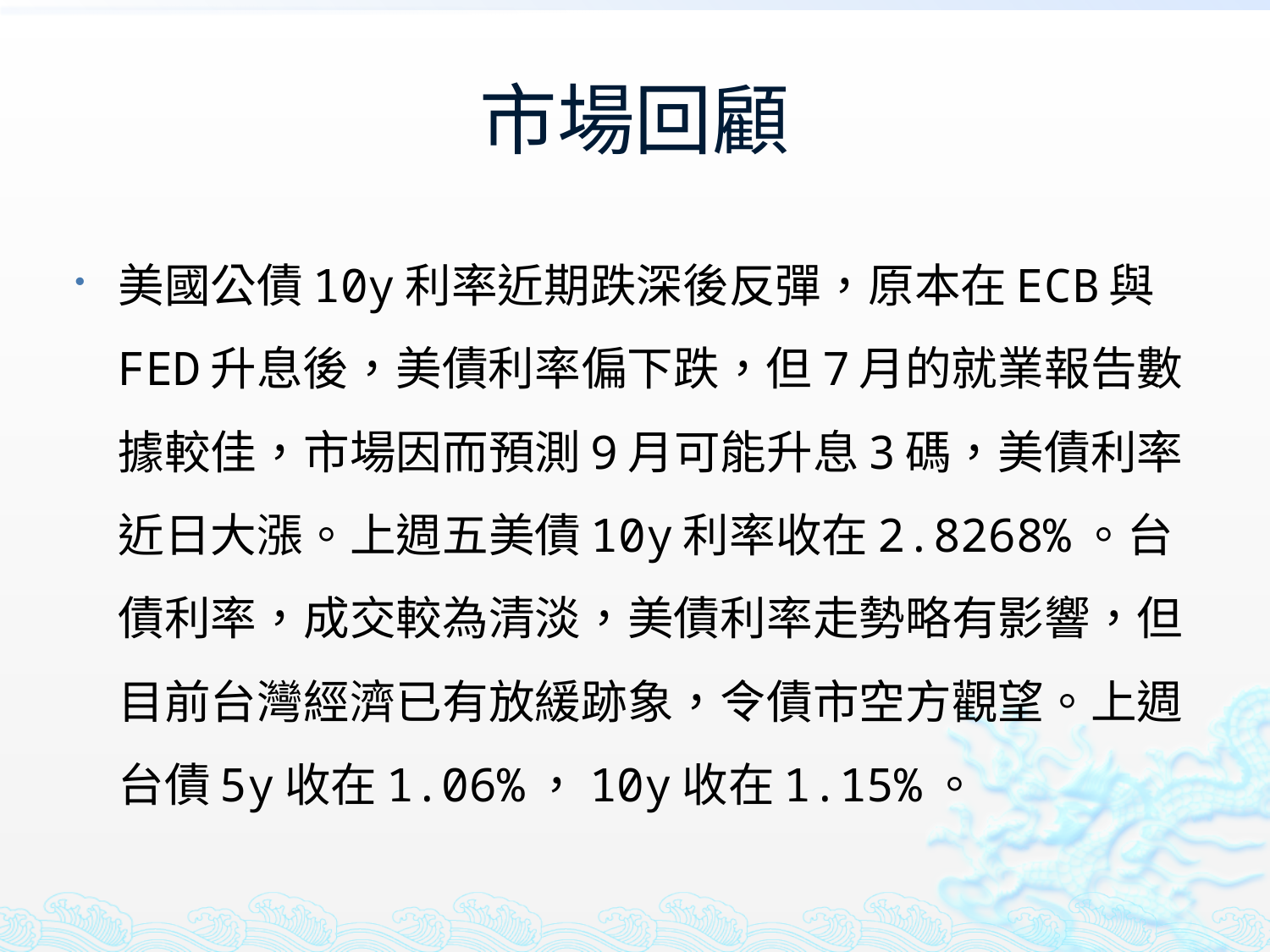

# 市場回顧
美國公債10y利率近期跌深後反彈，原本在ECB與FED升息後，美債利率偏下跌，但7月的就業報告數據較佳，市場因而預測9月可能升息3碼，美債利率近日大漲。上週五美債10y利率收在2.8268%。台債利率，成交較為清淡，美債利率走勢略有影響，但目前台灣經濟已有放緩跡象，令債市空方觀望。上週台債5y收在1.06%，10y收在1.15%。